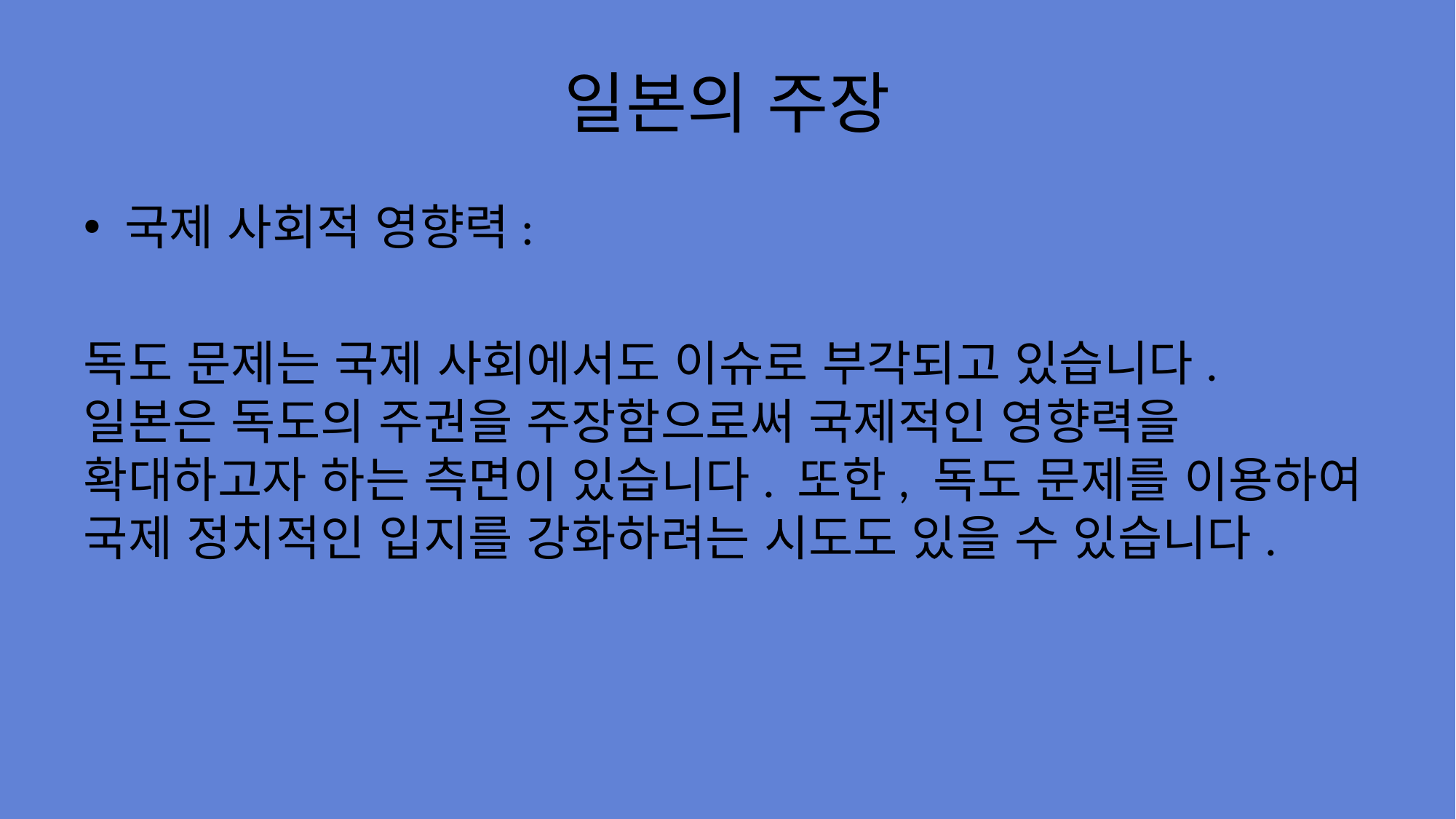

# 일본의 주장
국제 사회적 영향력:

독도 문제는 국제 사회에서도 이슈로 부각되고 있습니다. 일본은 독도의 주권을 주장함으로써 국제적인 영향력을 확대하고자 하는 측면이 있습니다. 또한, 독도 문제를 이용하여 국제 정치적인 입지를 강화하려는 시도도 있을 수 있습니다.